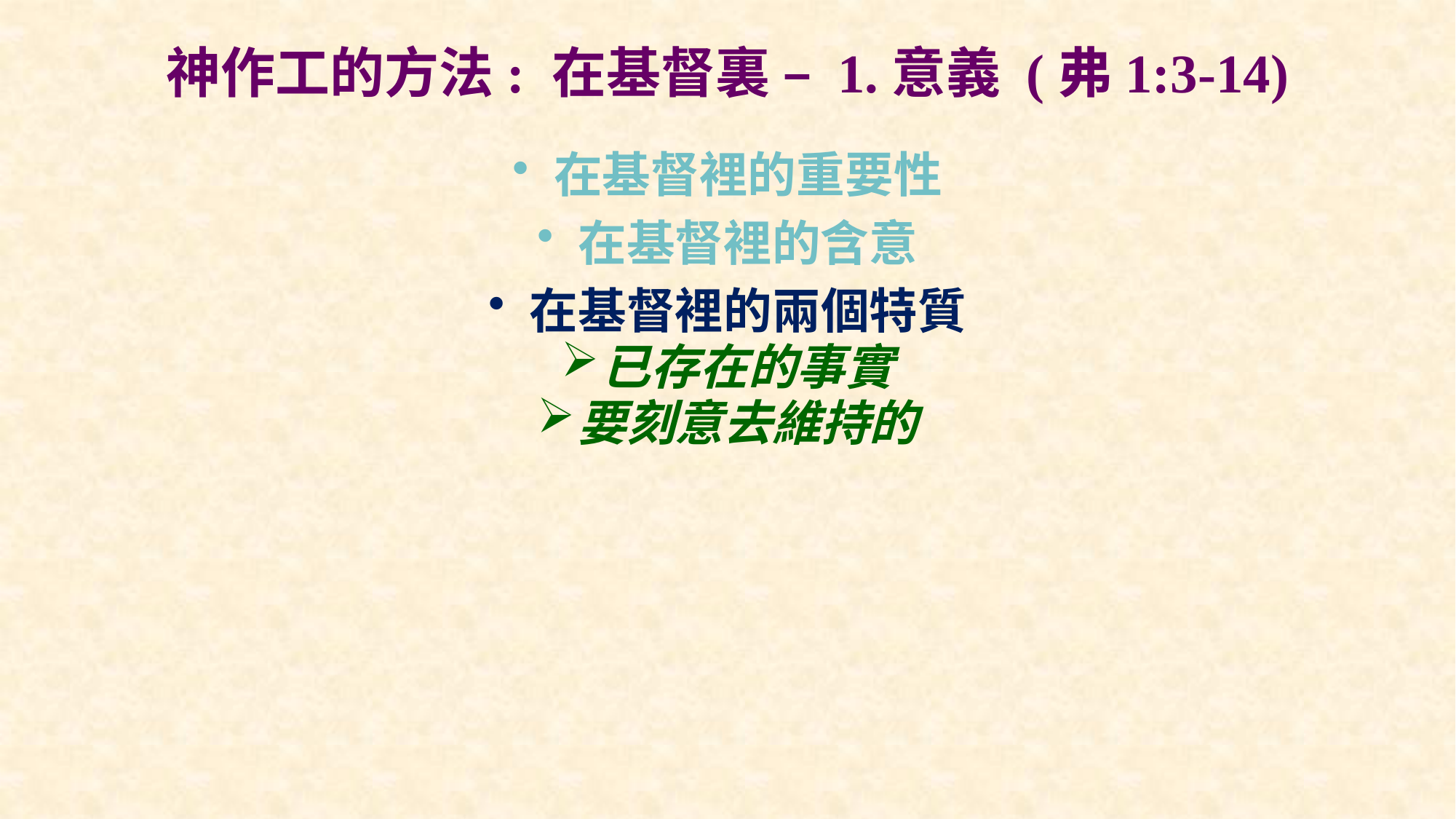

# 神作工的方法: 在基督裏 – 1.意義 (弗1:3-14)
在基督裡的重要性
在基督裡的含意
在基督裡的兩個特質
已存在的事實
要刻意去維持的